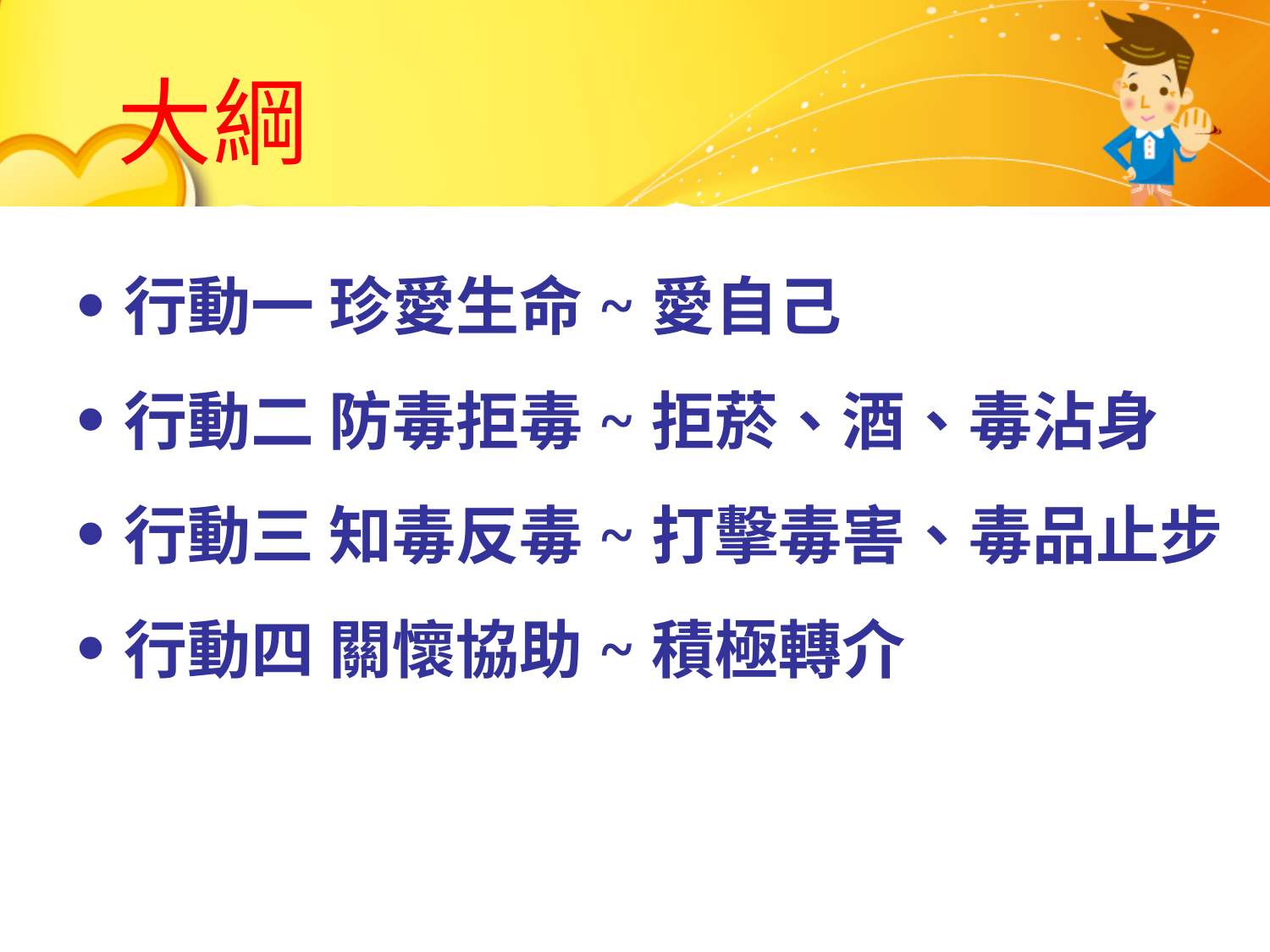

# 大綱
行動一 珍愛生命~愛自己
行動二 防毒拒毒~拒菸、酒、毒沾身
行動三 知毒反毒~打擊毒害、毒品止步
行動四 關懷協助~積極轉介